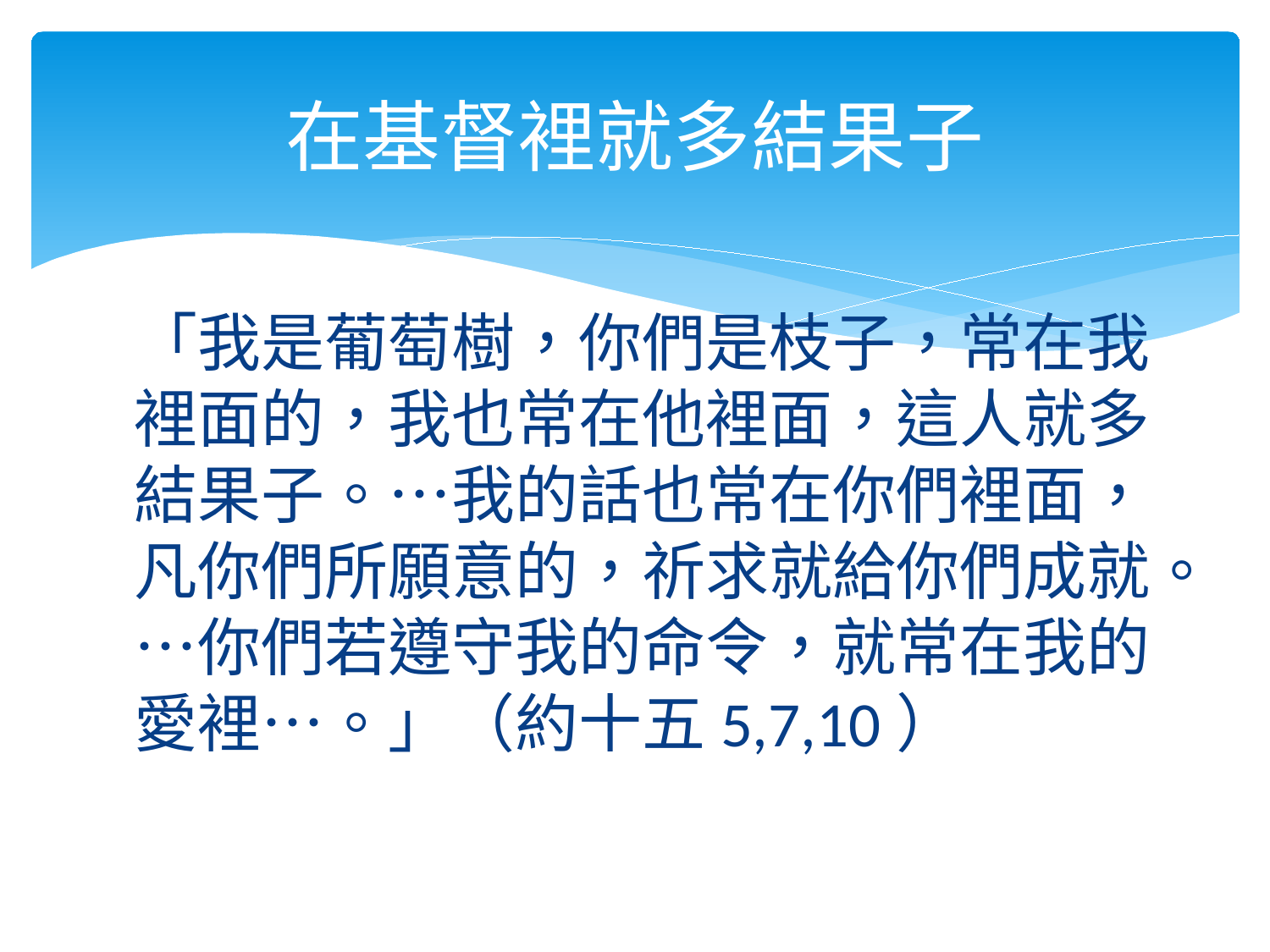

# 在基督裡就多結果子
「我是葡萄樹，你們是枝子，常在我裡面的，我也常在他裡面，這人就多結果子。…我的話也常在你們裡面，凡你們所願意的，祈求就給你們成就。…你們若遵守我的命令，就常在我的愛裡…。」（約十五5,7,10）